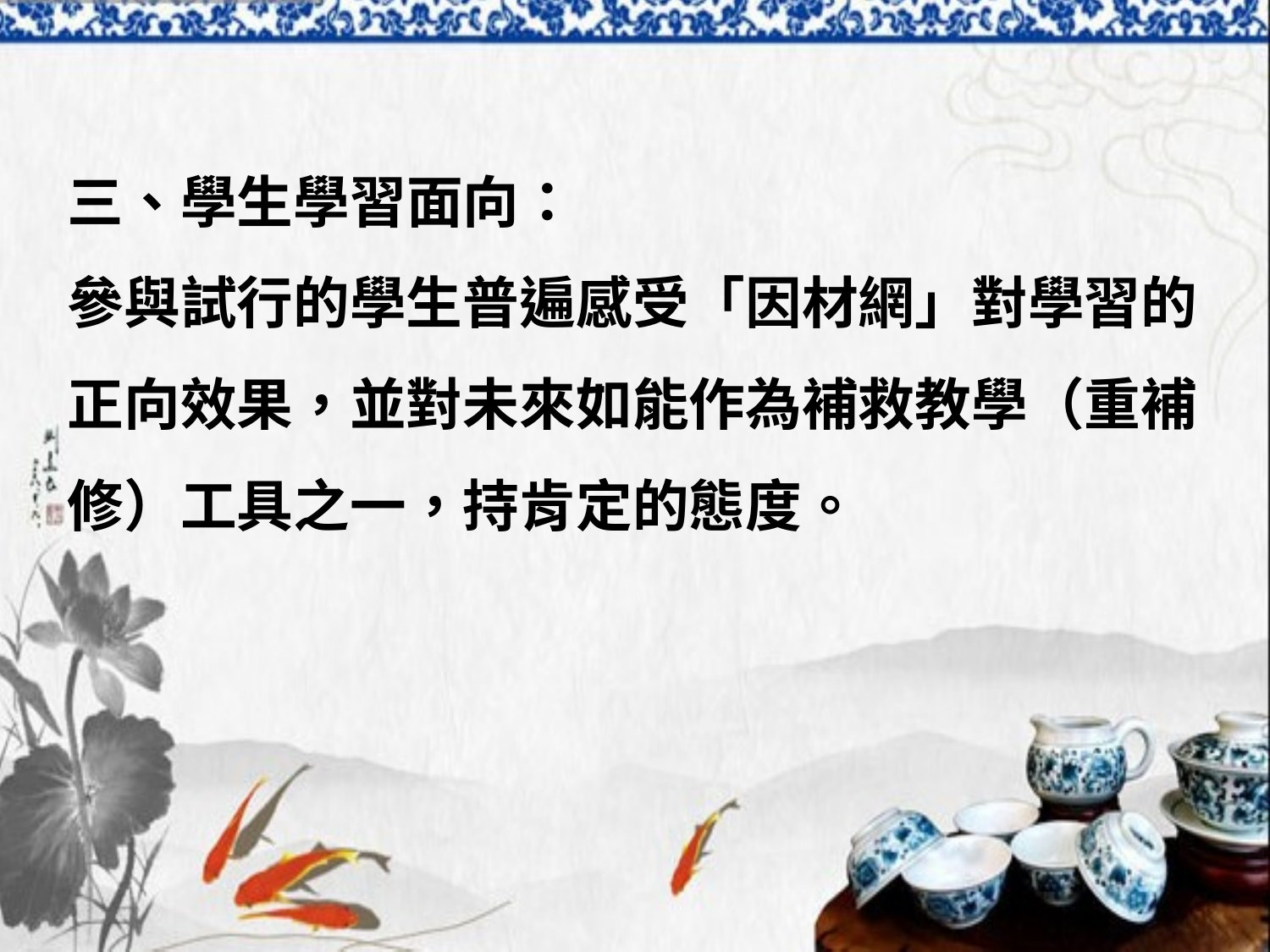

三、學生學習面向：
參與試行的學生普遍感受「因材網」對學習的正向效果，並對未來如能作為補救教學（重補修）工具之一，持肯定的態度。